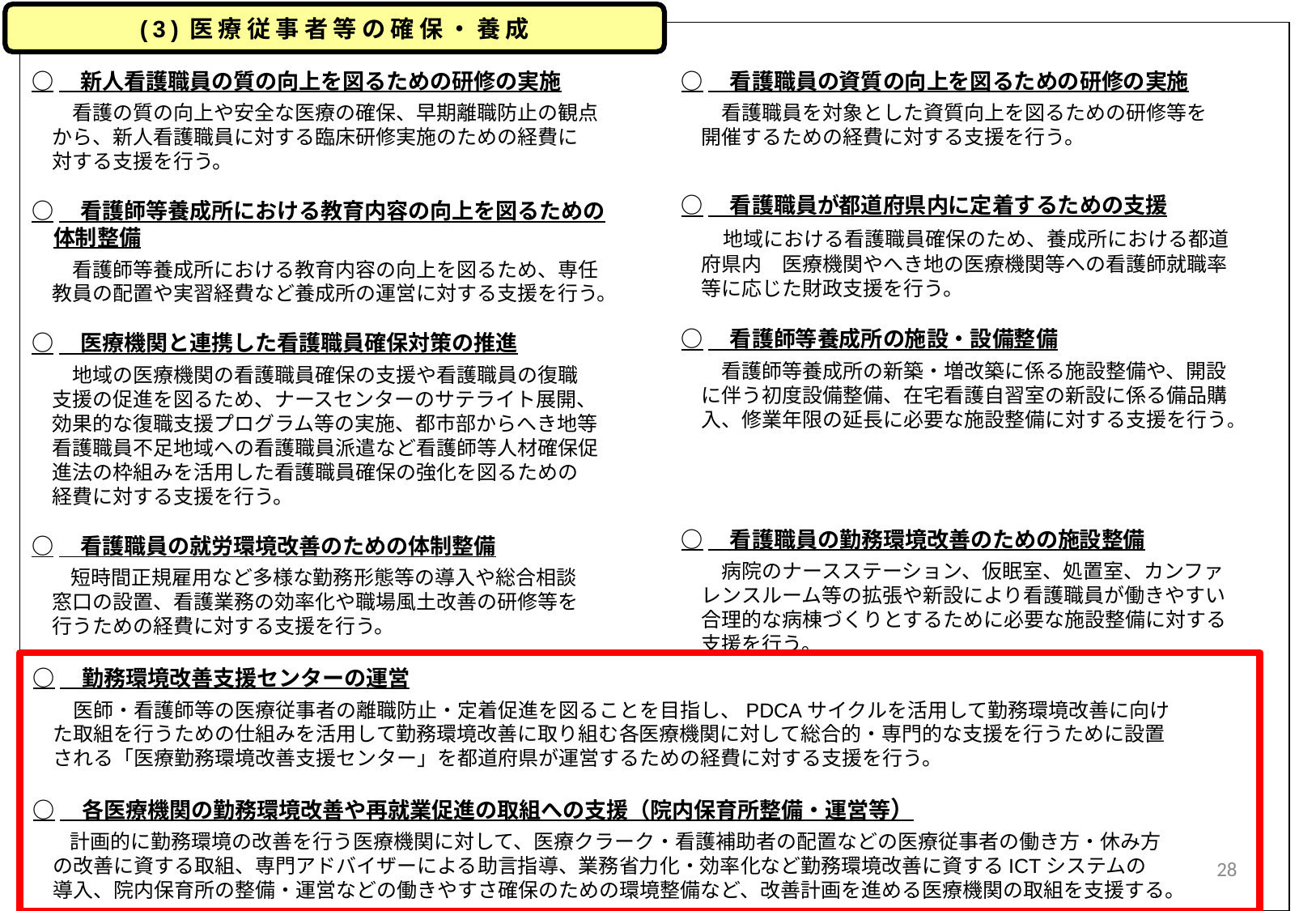

(3)医療従事者等の確保・養成

○　看護職員の資質の向上を図るための研修の実施

　　看護職員を対象とした資質向上を図るための研修等を
　開催するための経費に対する支援を行う。

○　看護職員が都道府県内に定着するための支援

　　地域における看護職員確保のため、養成所における都道
　府県内　医療機関やへき地の医療機関等への看護師就職率
　等に応じた財政支援を行う。

○　看護師等養成所の施設・設備整備

　　看護師等養成所の新築・増改築に係る施設整備や、開設
　に伴う初度設備整備、在宅看護自習室の新設に係る備品購
　入、修業年限の延長に必要な施設整備に対する支援を行う。

○　看護職員の勤務環境改善のための施設整備

　　病院のナースステーション、仮眠室、処置室、カンファ
　レンスルーム等の拡張や新設により看護職員が働きやすい
　合理的な病棟づくりとするために必要な施設整備に対する
　支援を行う。

○　新人看護職員の質の向上を図るための研修の実施

　　看護の質の向上や安全な医療の確保、早期離職防止の観点
　から、新人看護職員に対する臨床研修実施のための経費に
　対する支援を行う。

○　看護師等養成所における教育内容の向上を図るための
　体制整備

　　看護師等養成所における教育内容の向上を図るため、専任
　教員の配置や実習経費など養成所の運営に対する支援を行う。

○　医療機関と連携した看護職員確保対策の推進

　　地域の医療機関の看護職員確保の支援や看護職員の復職
　支援の促進を図るため、ナースセンターのサテライト展開、
　効果的な復職支援プログラム等の実施、都市部からへき地等
　看護職員不足地域への看護職員派遣など看護師等人材確保促
　進法の枠組みを活用した看護職員確保の強化を図るための
　経費に対する支援を行う。

○　看護職員の就労環境改善のための体制整備

　　短時間正規雇用など多様な勤務形態等の導入や総合相談
　窓口の設置、看護業務の効率化や職場風土改善の研修等を
　行うための経費に対する支援を行う。

○　勤務環境改善支援センターの運営

　　医師・看護師等の医療従事者の離職防止・定着促進を図ることを目指し、PDCAサイクルを活用して勤務環境改善に向け
　た取組を行うための仕組みを活用して勤務環境改善に取り組む各医療機関に対して総合的・専門的な支援を行うために設置
　される「医療勤務環境改善支援センター」を都道府県が運営するための経費に対する支援を行う。

○　各医療機関の勤務環境改善や再就業促進の取組への支援（院内保育所整備・運営等）

　　計画的に勤務環境の改善を行う医療機関に対して、医療クラーク・看護補助者の配置などの医療従事者の働き方・休み方
　の改善に資する取組、専門アドバイザーによる助言指導、業務省力化・効率化など勤務環境改善に資するICTシステムの
　導入、院内保育所の整備・運営などの働きやすさ確保のための環境整備など、改善計画を進める医療機関の取組を支援する。
28